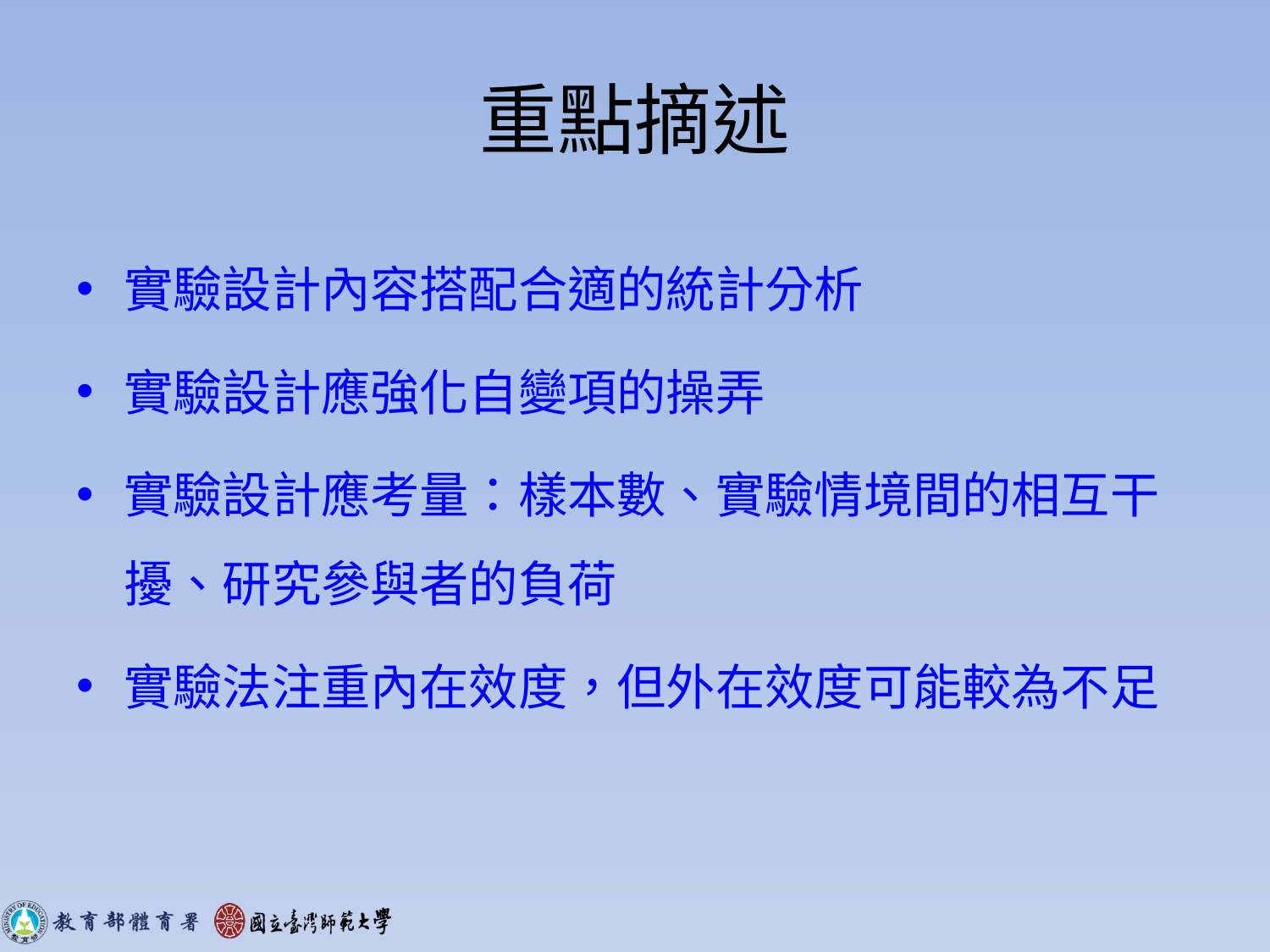

# 重點摘述
實驗設計內容搭配合適的統計分析
實驗設計應強化自變項的操弄
實驗設計應考量：樣本數、實驗情境間的相互干擾、研究參與者的負荷
實驗法注重內在效度，但外在效度可能較為不足